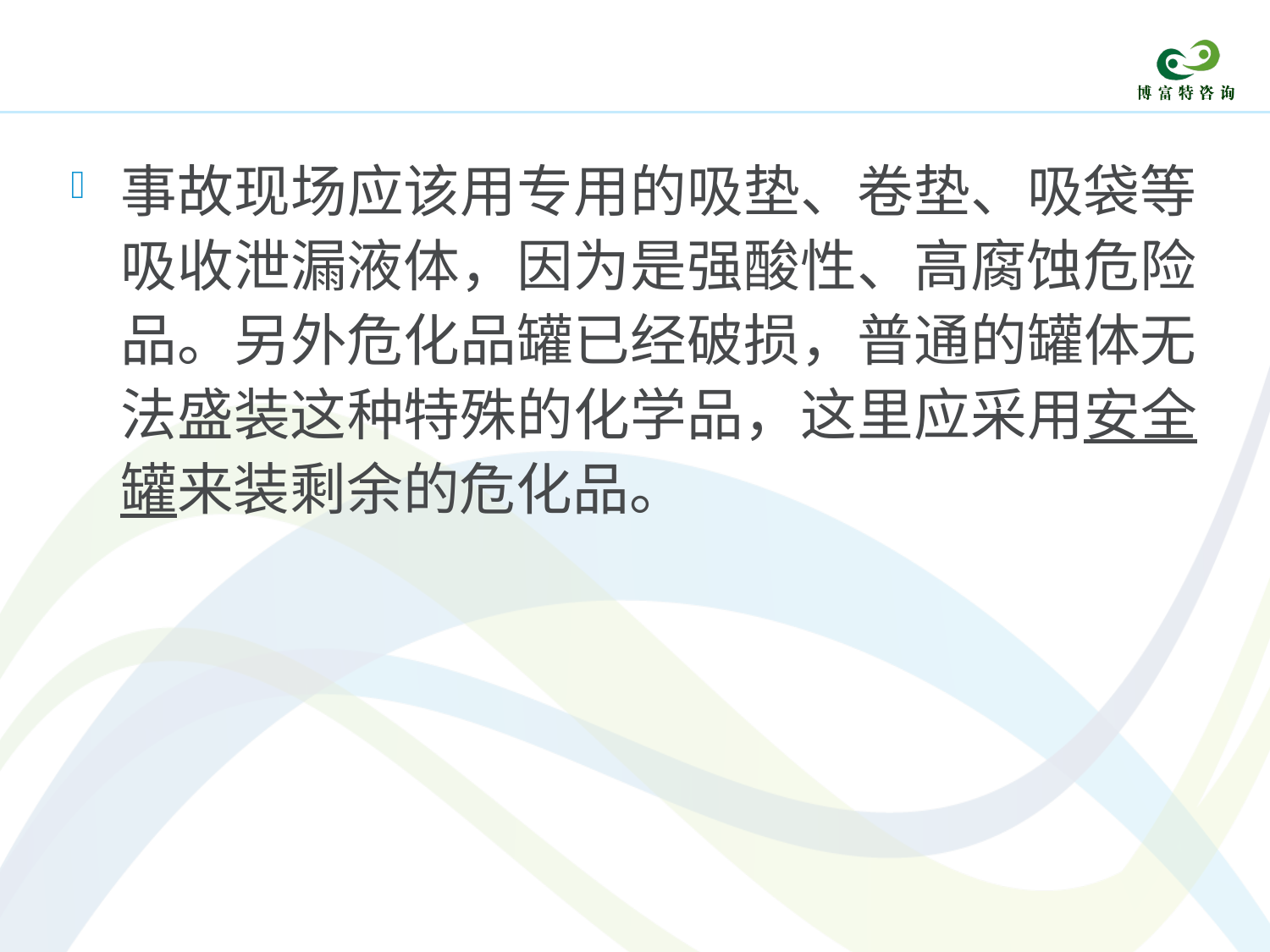

#
事故现场应该用专用的吸垫、卷垫、吸袋等吸收泄漏液体，因为是强酸性、高腐蚀危险品。另外危化品罐已经破损，普通的罐体无法盛装这种特殊的化学品，这里应采用安全罐来装剩余的危化品。